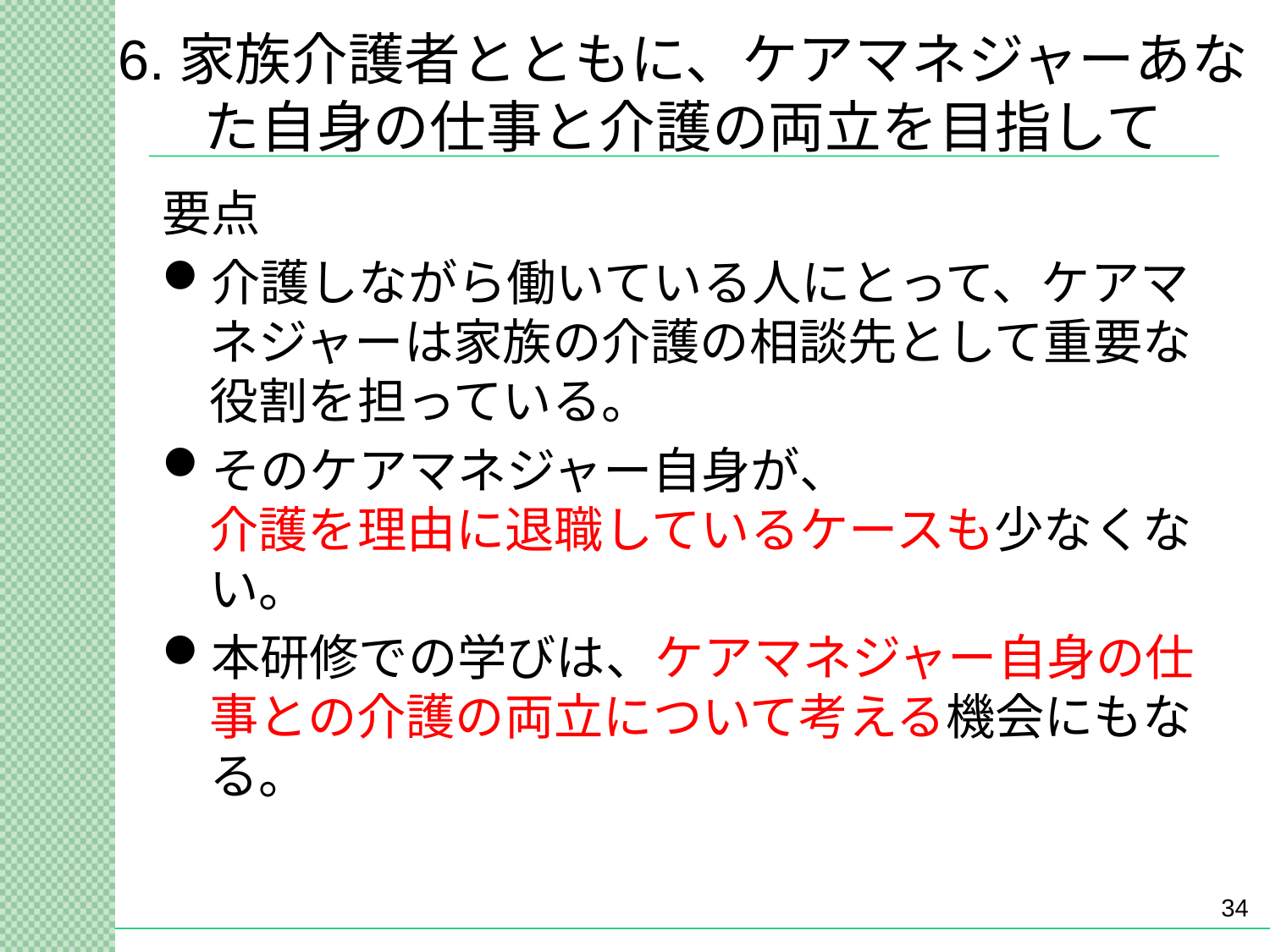

# 6.家族介護者とともに、ケアマネジャーあなた自身の仕事と介護の両立を目指して
要点
介護しながら働いている人にとって、ケアマネジャーは家族の介護の相談先として重要な役割を担っている。
そのケアマネジャー自身が、
介護を理由に退職しているケースも少なくない。
本研修での学びは、ケアマネジャー自身の仕事との介護の両立について考える機会にもなる。
34